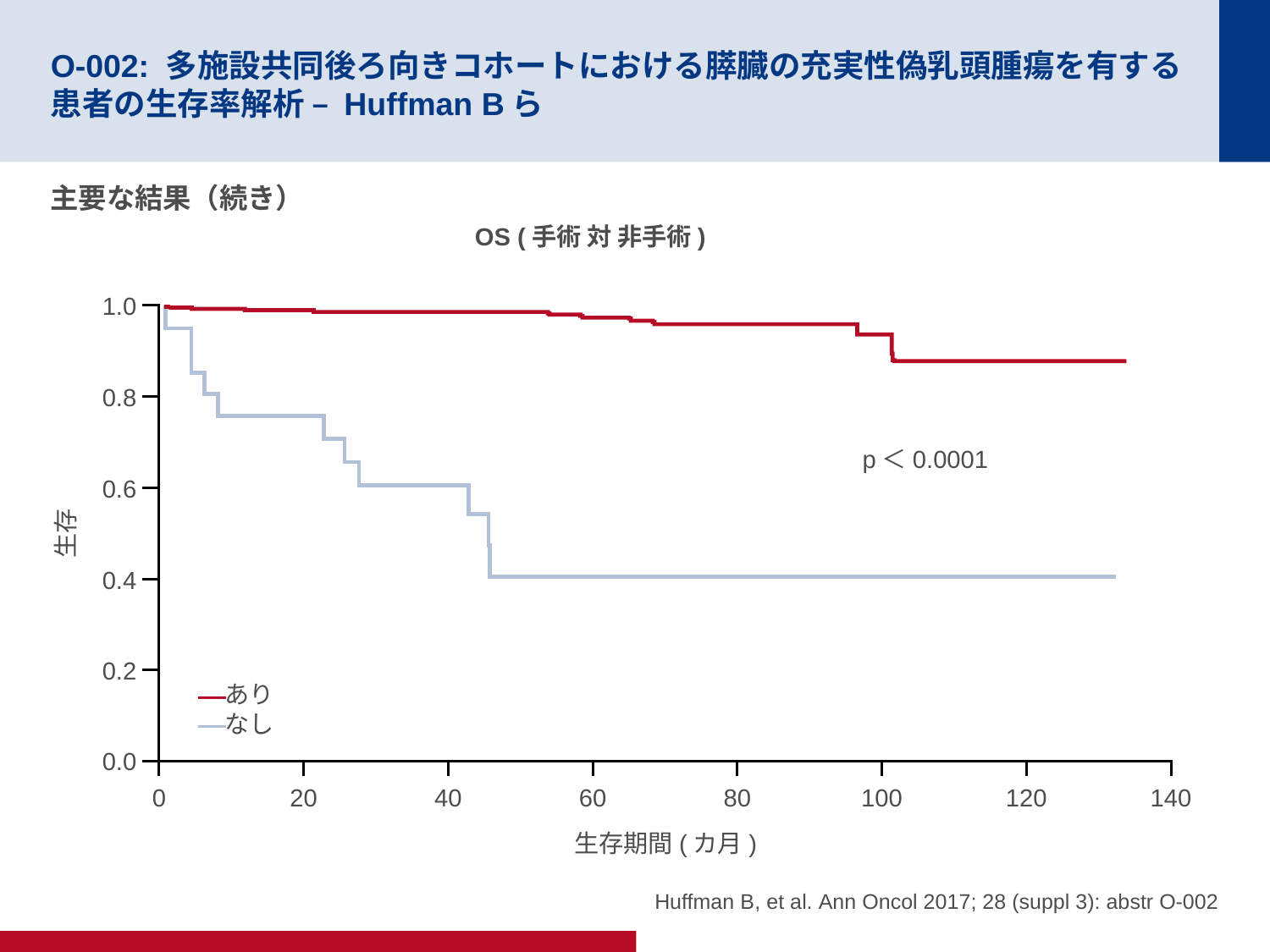

# O-002: 多施設共同後ろ向きコホートにおける膵臓の充実性偽乳頭腫瘍を有する患者の生存率解析 – Huffman Bら
主要な結果（続き）
OS (手術 対 非手術)
1.0

0.8
p＜0.0001
0.6
生存
0.4
0.2
あり
なし
0.0
0
20
40
60
80
100
120
140
生存期間(カ月)
Huffman B, et al. Ann Oncol 2017; 28 (suppl 3): abstr O-002